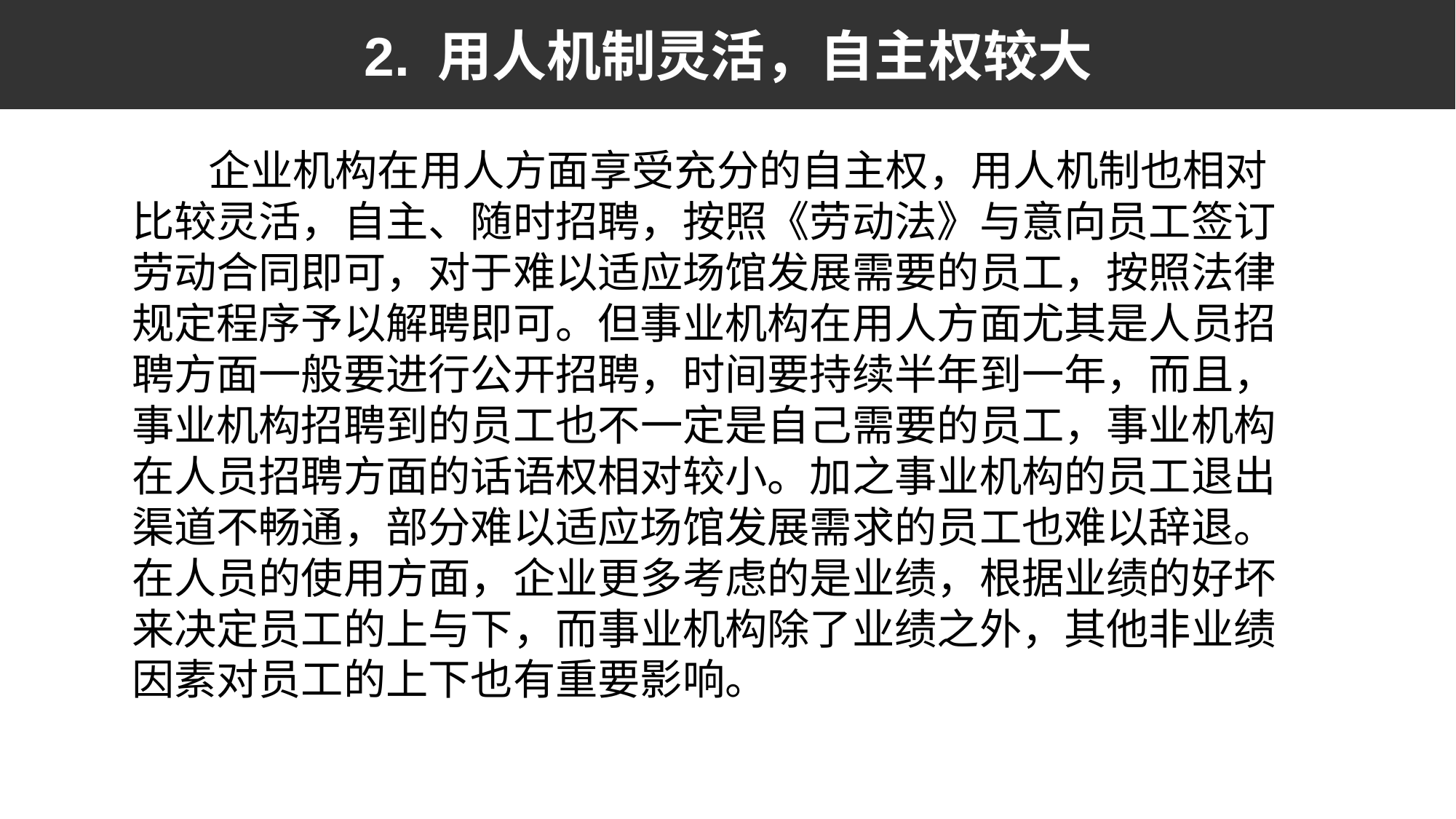

# 2. 用人机制灵活，自主权较大
       企业机构在用人方面享受充分的自主权，用人机制也相对比较灵活，自主、随时招聘，按照《劳动法》与意向员工签订劳动合同即可，对于难以适应场馆发展需要的员工，按照法律规定程序予以解聘即可。但事业机构在用人方面尤其是人员招聘方面一般要进行公开招聘，时间要持续半年到一年，而且，事业机构招聘到的员工也不一定是自己需要的员工，事业机构在人员招聘方面的话语权相对较小。加之事业机构的员工退出渠道不畅通，部分难以适应场馆发展需求的员工也难以辞退。在人员的使用方面，企业更多考虑的是业绩，根据业绩的好坏来决定员工的上与下，而事业机构除了业绩之外，其他非业绩因素对员工的上下也有重要影响。